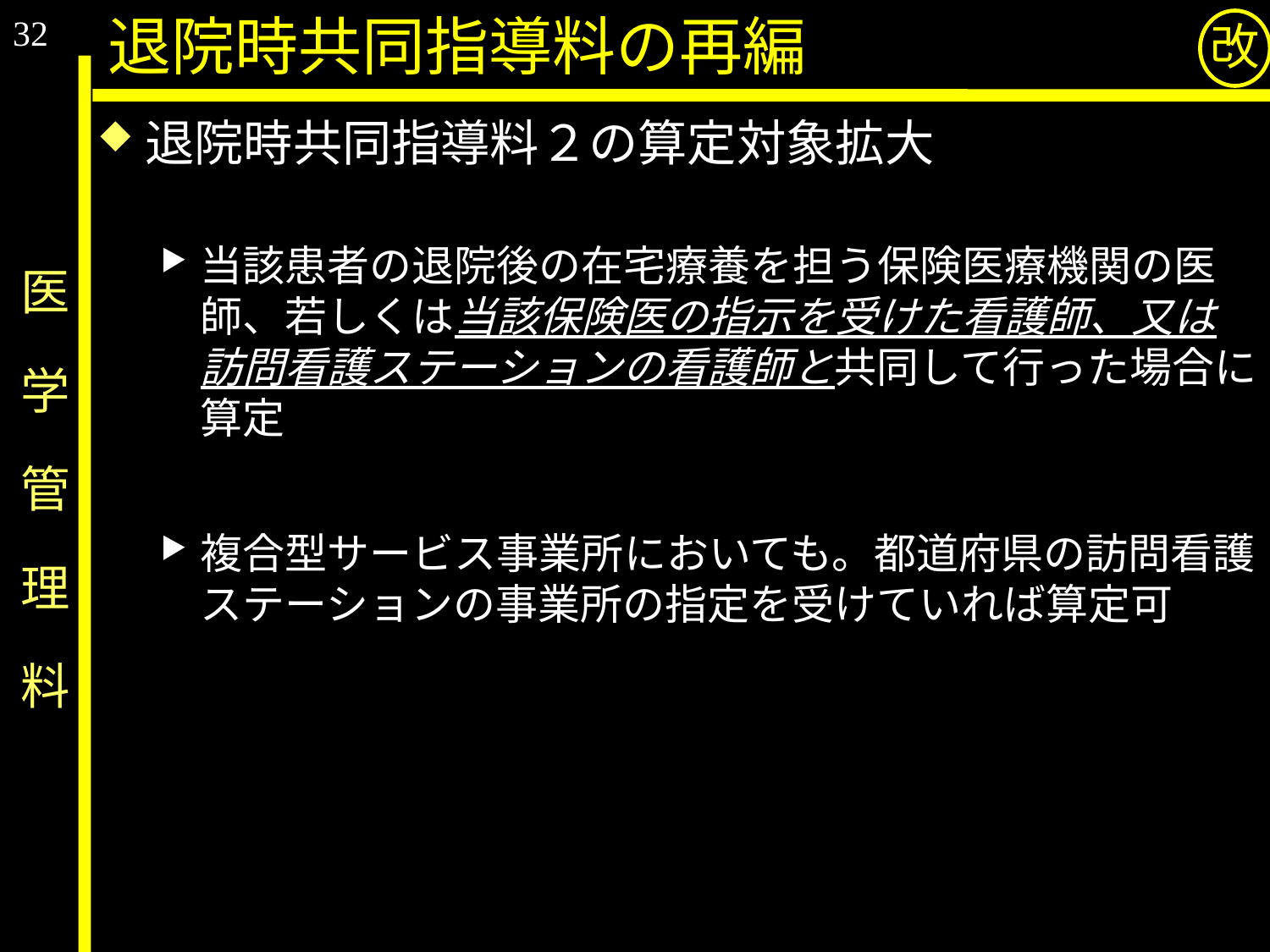

32
退院時共同指導料の再編
改

退院時共同指導料２の算定対象拡大

当該患者の退院後の在宅療養を担う保険医療機関の医師、若しくは当該保険医の指示を受けた看護師、又は訪問看護ステーションの看護師と共同して行った場合に算定

複合型サービス事業所においても。都道府県の訪問看護ステーションの事業所の指定を受けていれば算定可

# 医　学　管　理　料